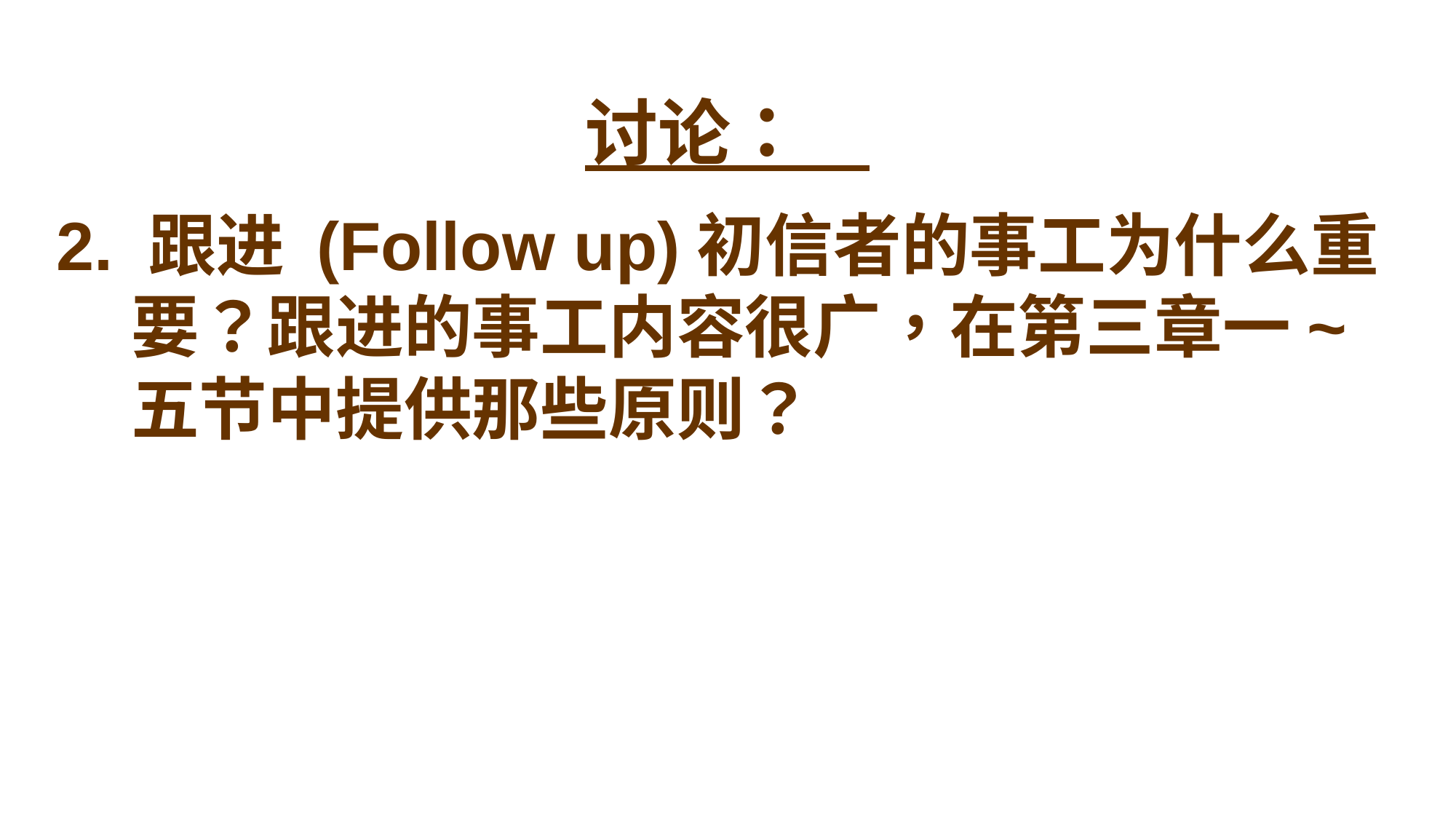

讨论：
2. 跟进 (Follow up)初信者的事工为什么重要？跟进的事工内容很广，在第三章一~五节中提供那些原则？